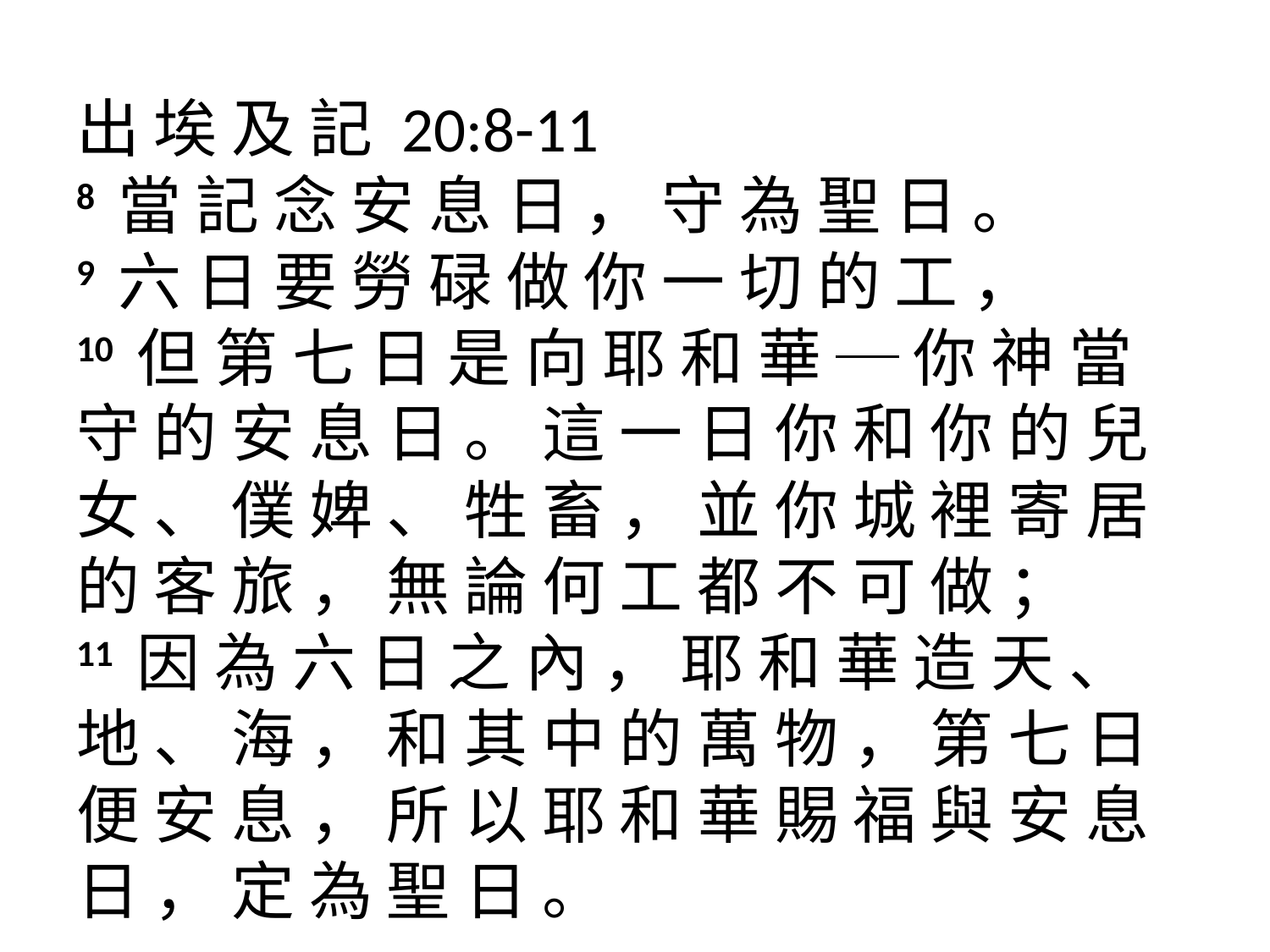

# 出 埃 及 記 20:8-11 8 當 記 念 安 息 日 ， 守 為 聖 日 。 9 六 日 要 勞 碌 做 你 一 切 的 工 ， 10 但 第 七 日 是 向 耶 和 華 ─ 你 神 當 守 的 安 息 日 。 這 一 日 你 和 你 的 兒 女 、 僕 婢 、 牲 畜 ， 並 你 城 裡 寄 居 的 客 旅 ， 無 論 何 工 都 不 可 做 ； 11 因 為 六 日 之 內 ， 耶 和 華 造 天 、 地 、 海 ， 和 其 中 的 萬 物 ， 第 七 日 便 安 息 ， 所 以 耶 和 華 賜 福 與 安 息 日 ， 定 為 聖 日 。